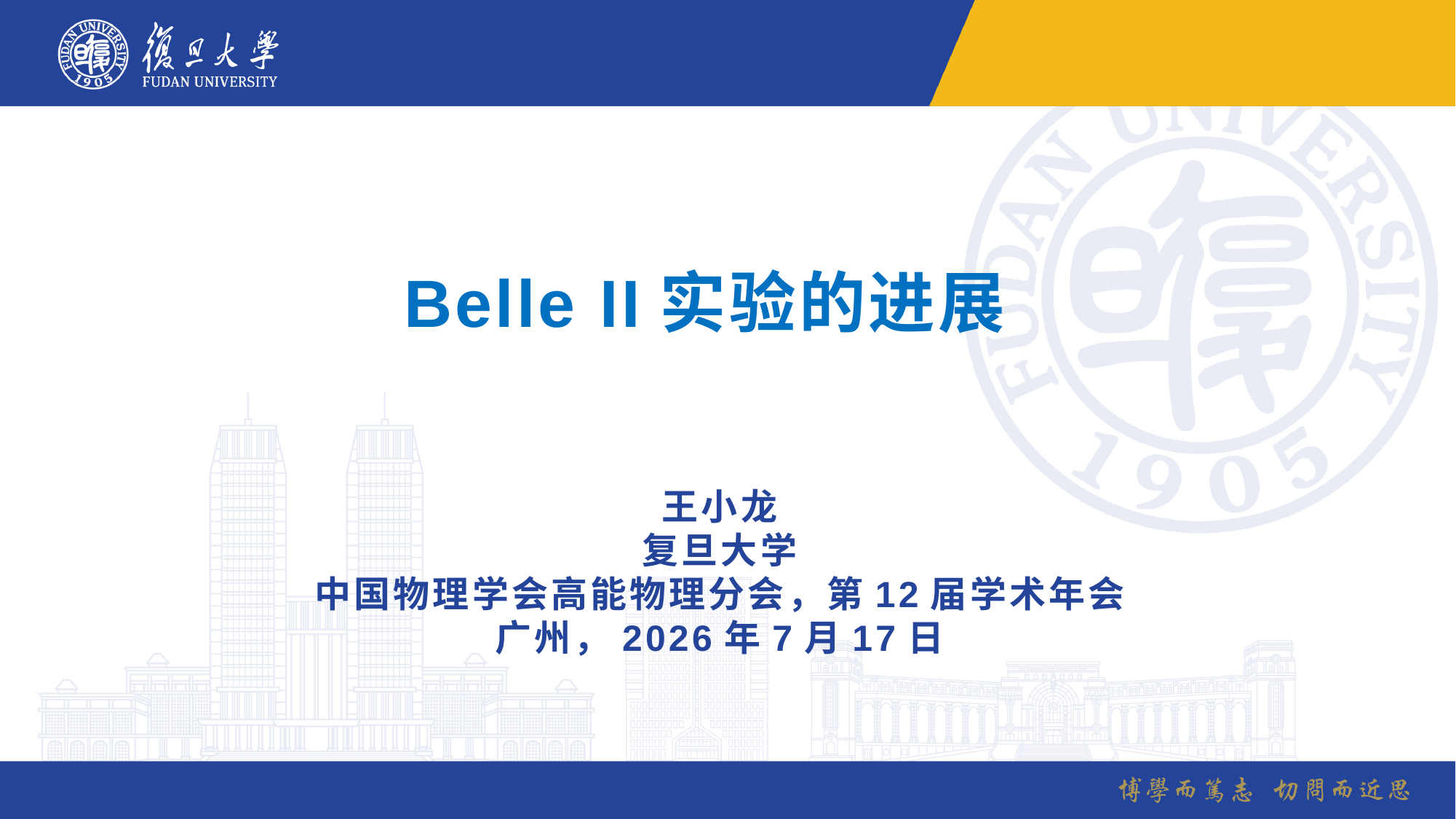

Belle II实验的进展
王小龙
复旦大学
中国物理学会高能物理分会，第12届学术年会
广州，2026年7月17日